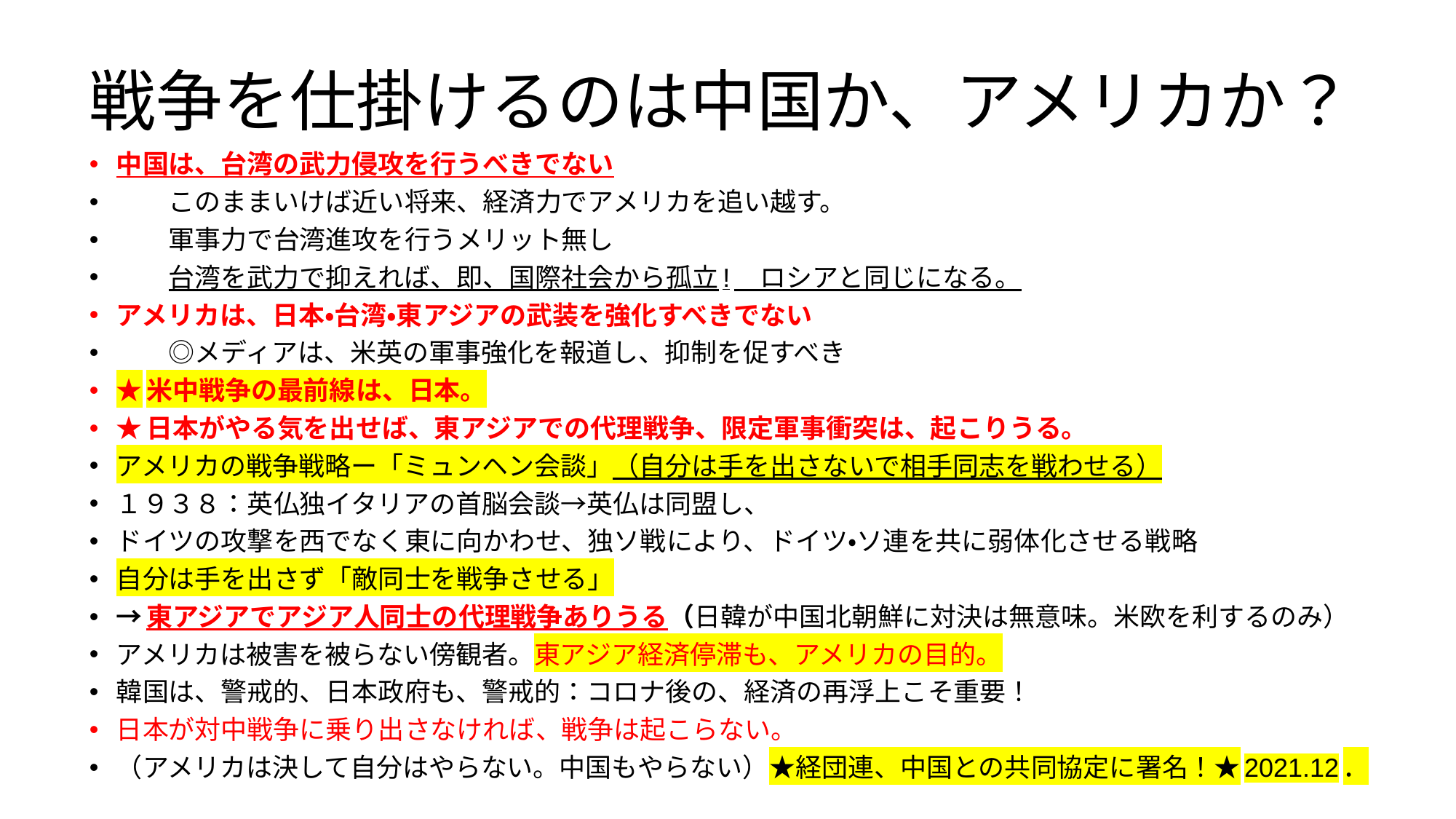

# 戦争を仕掛けるのは中国か、アメリカか？
中国は、台湾の武力侵攻を行うべきでない
　　このままいけば近い将来、経済力でアメリカを追い越す。
　　軍事力で台湾進攻を行うメリット無し
　　台湾を武力で抑えれば、即、国際社会から孤立!　ロシアと同じになる。
アメリカは、日本・台湾・東アジアの武装を強化すべきでない
　　◎メディアは、米英の軍事強化を報道し、抑制を促すべき
★米中戦争の最前線は、日本。
★日本がやる気を出せば、東アジアでの代理戦争、限定軍事衝突は、起こりうる。
アメリカの戦争戦略ー「ミュンヘン会談」（自分は手を出さないで相手同志を戦わせる）
１９３８：英仏独イタリアの首脳会談→英仏は同盟し、
ドイツの攻撃を西でなく東に向かわせ、独ソ戦により、ドイツ・ソ連を共に弱体化させる戦略
自分は手を出さず「敵同士を戦争させる」
→東アジアでアジア人同士の代理戦争ありうる（日韓が中国北朝鮮に対決は無意味。米欧を利するのみ）
アメリカは被害を被らない傍観者。東アジア経済停滞も、アメリカの目的。
韓国は、警戒的、日本政府も、警戒的：コロナ後の、経済の再浮上こそ重要！
日本が対中戦争に乗り出さなければ、戦争は起こらない。
（アメリカは決して自分はやらない。中国もやらない）★経団連、中国との共同協定に署名！★2021.12．